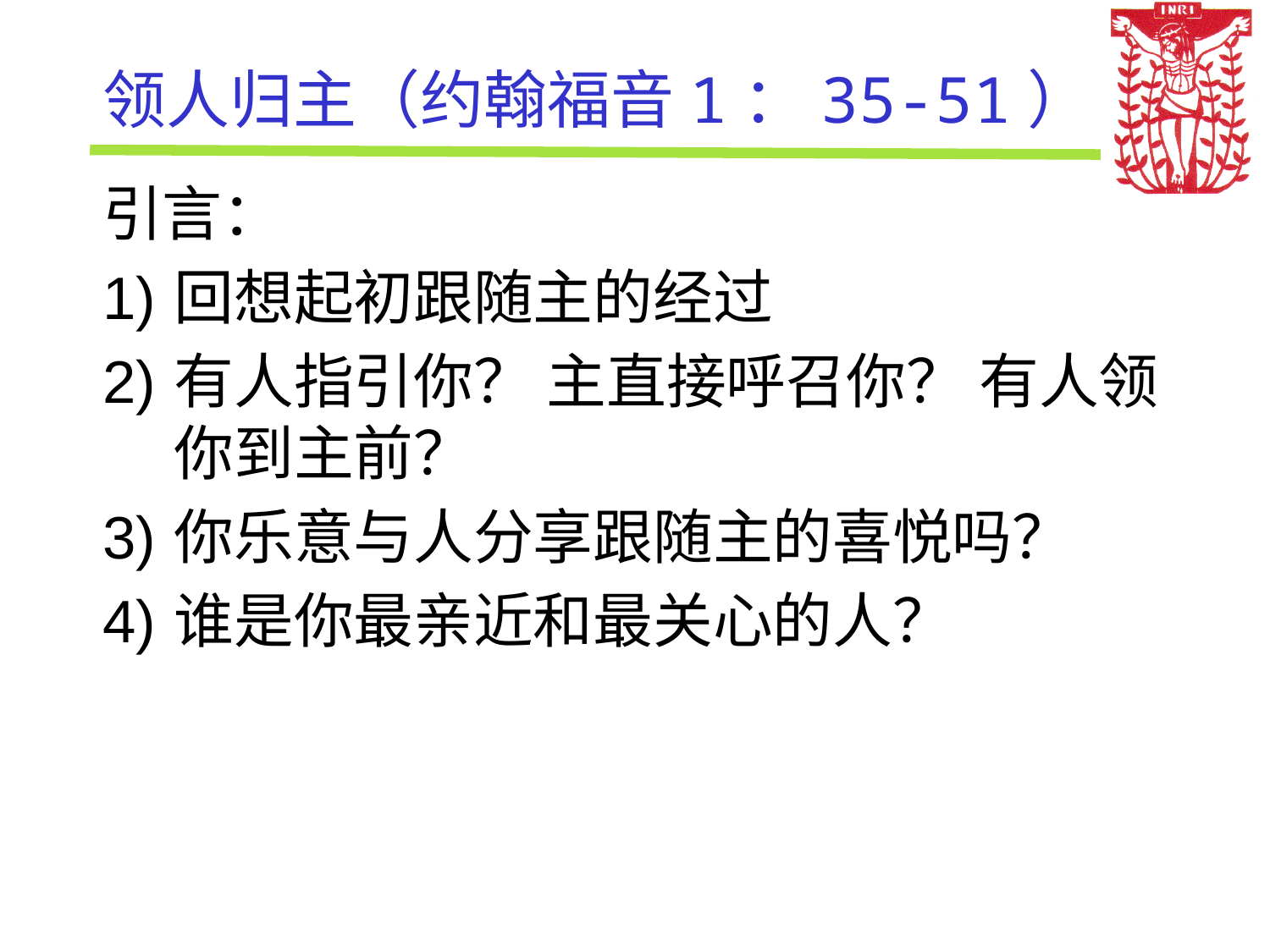

# 领人归主（约翰福音1：35-51）
引言：
回想起初跟随主的经过
有人指引你？ 主直接呼召你？ 有人领你到主前？
你乐意与人分享跟随主的喜悦吗？
谁是你最亲近和最关心的人？